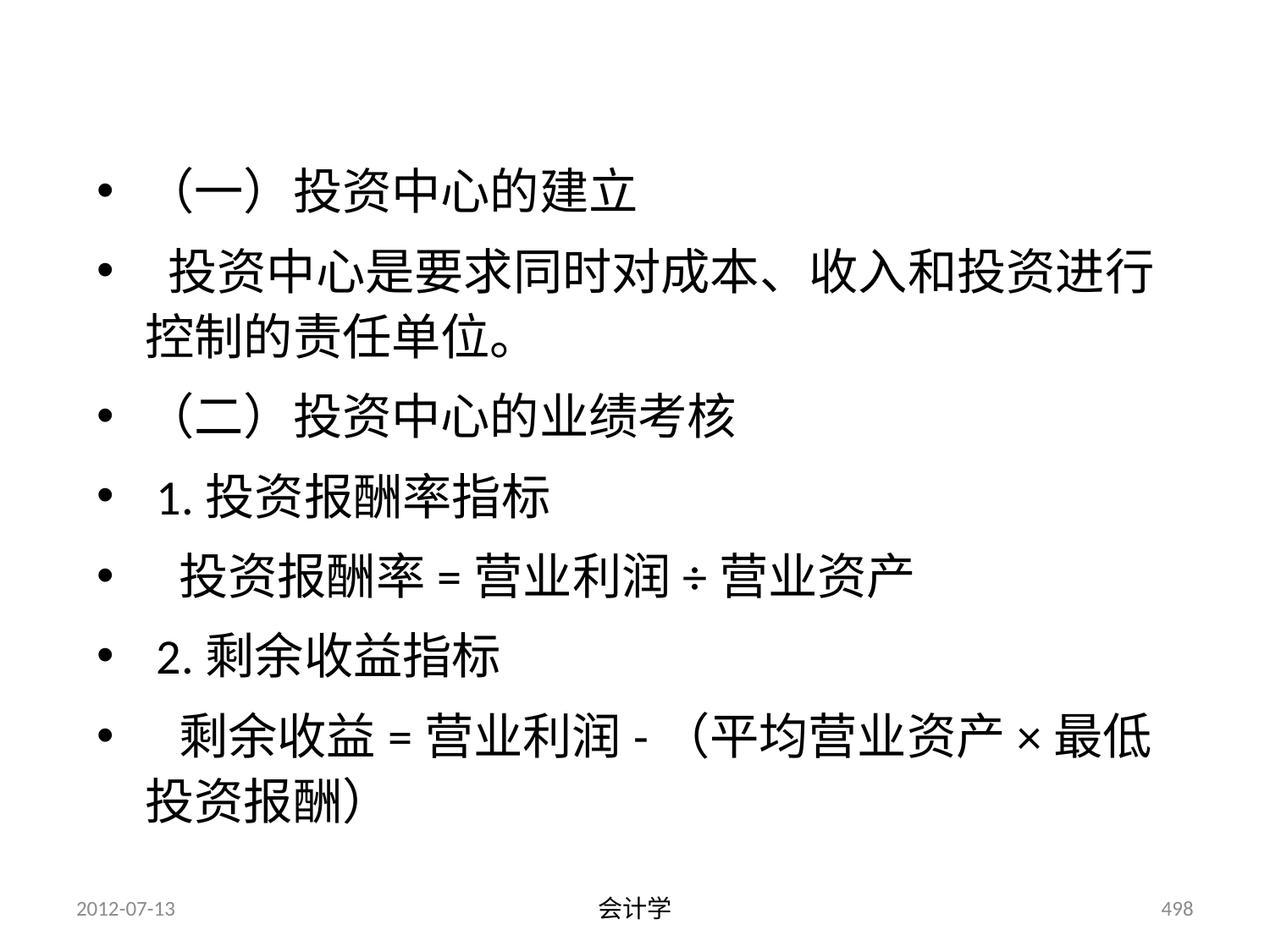

# 四、投资中心
（一）投资中心的建立
 投资中心是要求同时对成本、收入和投资进行控制的责任单位。
（二）投资中心的业绩考核
 1.投资报酬率指标
  投资报酬率=营业利润÷营业资产
 2.剩余收益指标
  剩余收益=营业利润-（平均营业资产×最低投资报酬）
2012-07-13
会计学
498